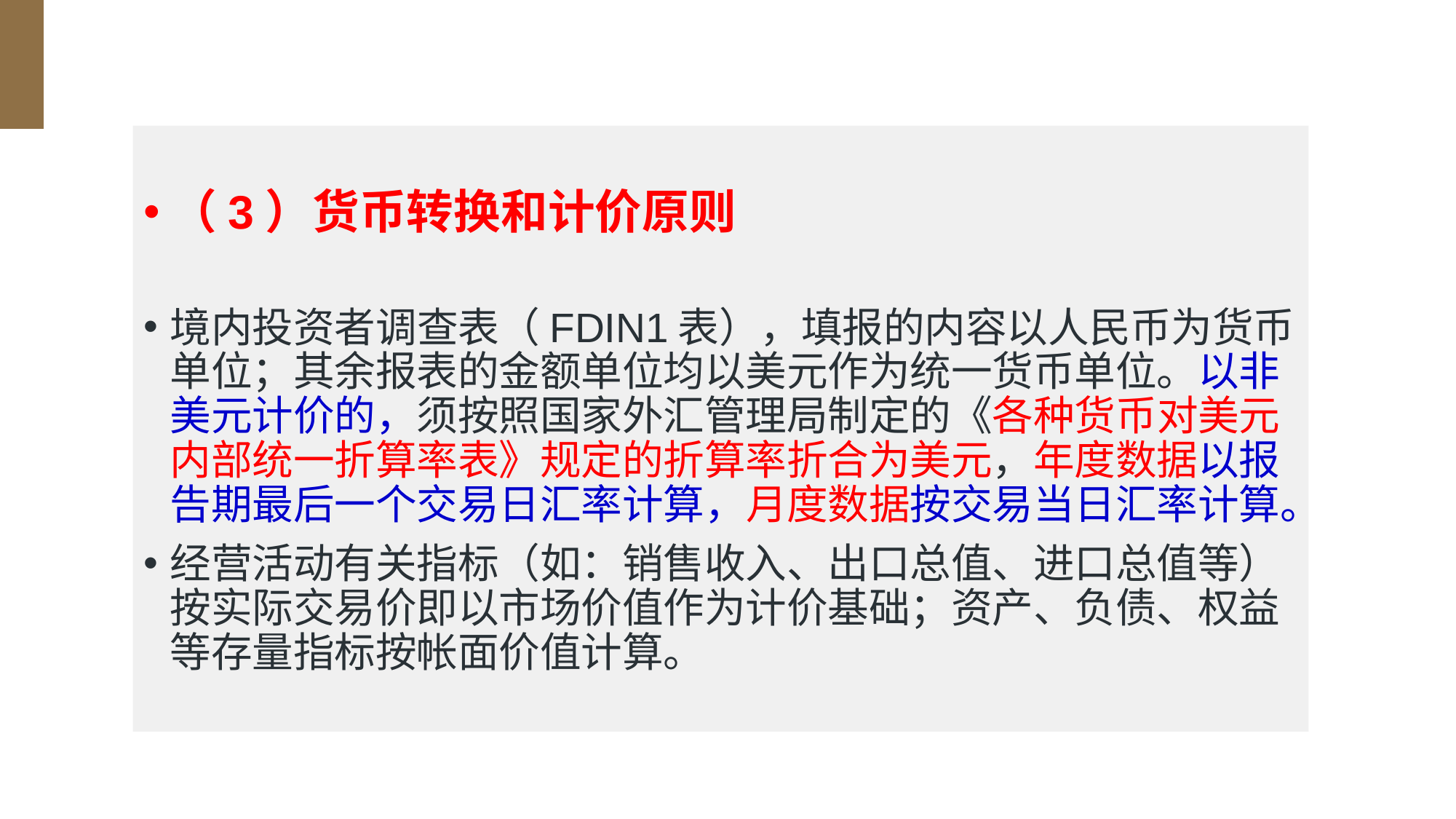

#

（3）货币转换和计价原则

境内投资者调查表（FDIN1表），填报的内容以人民币为货币单位；其余报表的金额单位均以美元作为统一货币单位。以非美元计价的，须按照国家外汇管理局制定的《各种货币对美元内部统一折算率表》规定的折算率折合为美元，年度数据以报告期最后一个交易日汇率计算，月度数据按交易当日汇率计算。
经营活动有关指标（如：销售收入、出口总值、进口总值等）按实际交易价即以市场价值作为计价基础；资产、负债、权益等存量指标按帐面价值计算。